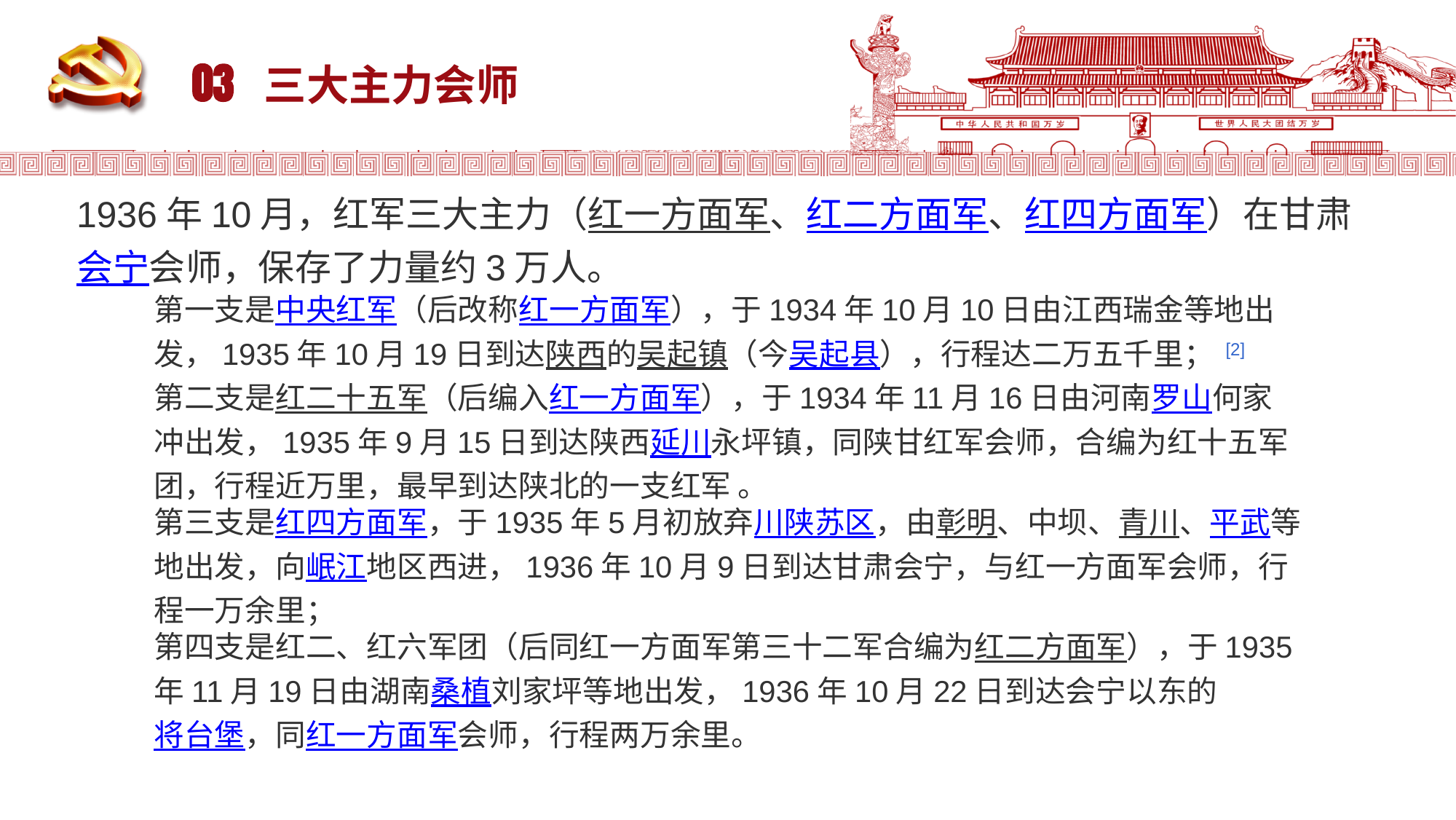

03  三大主力会师
1936年10月，红军三大主力（红一方面军、红二方面军、红四方面军）在甘肃会宁会师，保存了力量约3万人。
第一支是中央红军（后改称红一方面军），于1934年10月10日由江西瑞金等地出发，1935年10月19日到达陕西的吴起镇（今吴起县），行程达二万五千里； [2]
第二支是红二十五军（后编入红一方面军），于1934年11月16日由河南罗山何家冲出发，1935年9月15日到达陕西延川永坪镇，同陕甘红军会师，合编为红十五军团，行程近万里，最早到达陕北的一支红军 。
第三支是红四方面军，于1935年5月初放弃川陕苏区，由彰明、中坝、青川、平武等地出发，向岷江地区西进，1936年10月9日到达甘肃会宁，与红一方面军会师，行程一万余里；
第四支是红二、红六军团（后同红一方面军第三十二军合编为红二方面军），于1935年11月19日由湖南桑植刘家坪等地出发，1936年10月22日到达会宁以东的将台堡，同红一方面军会师，行程两万余里。